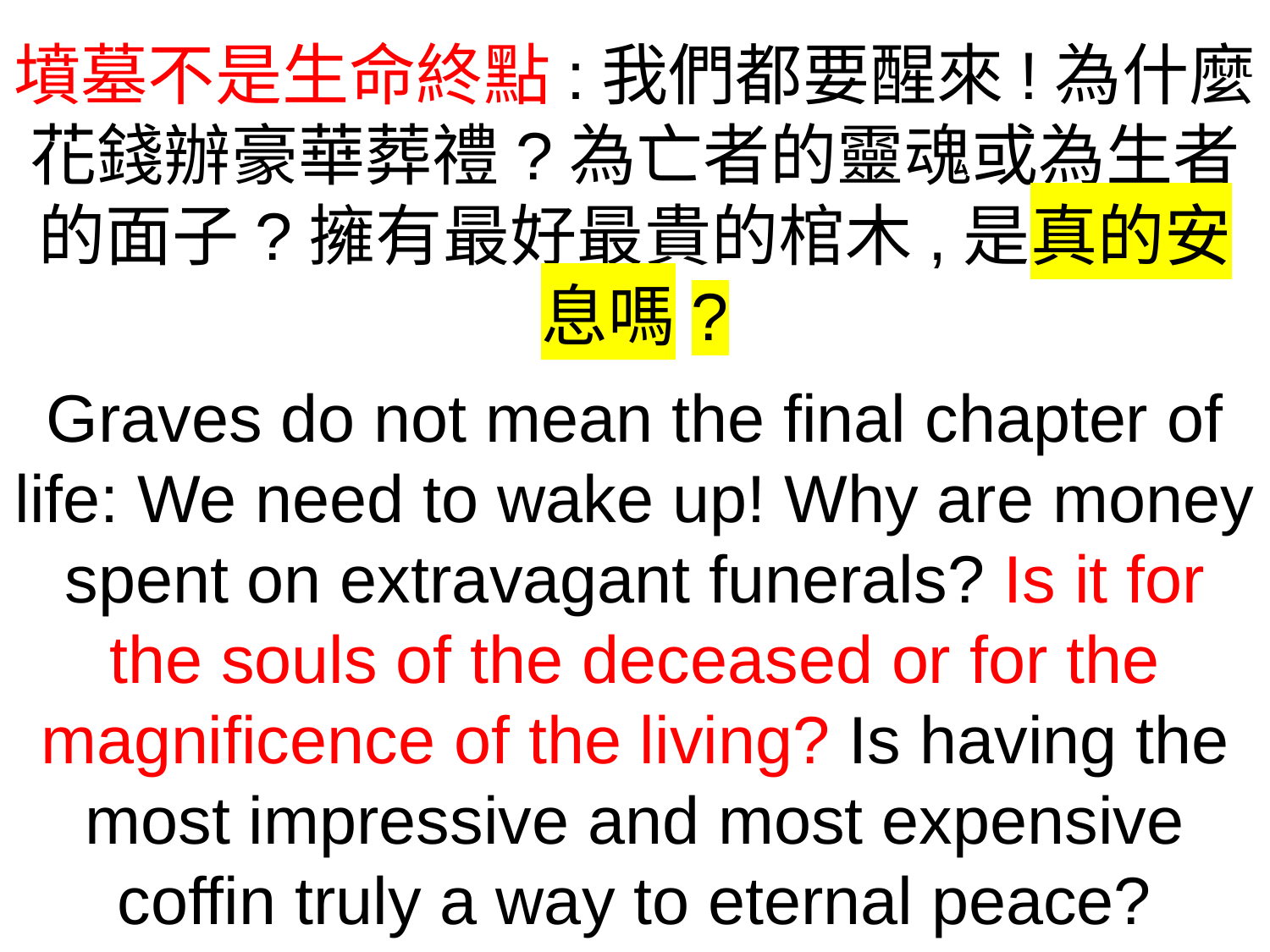

墳墓不是生命終點:我們都要醒來!為什麼花錢辦豪華葬禮?為亡者的靈魂或為生者的面子?擁有最好最貴的棺木,是真的安息嗎?
Graves do not mean the final chapter of life: We need to wake up! Why are money spent on extravagant funerals? Is it for the souls of the deceased or for the magnificence of the living? Is having the most impressive and most expensive coffin truly a way to eternal peace?